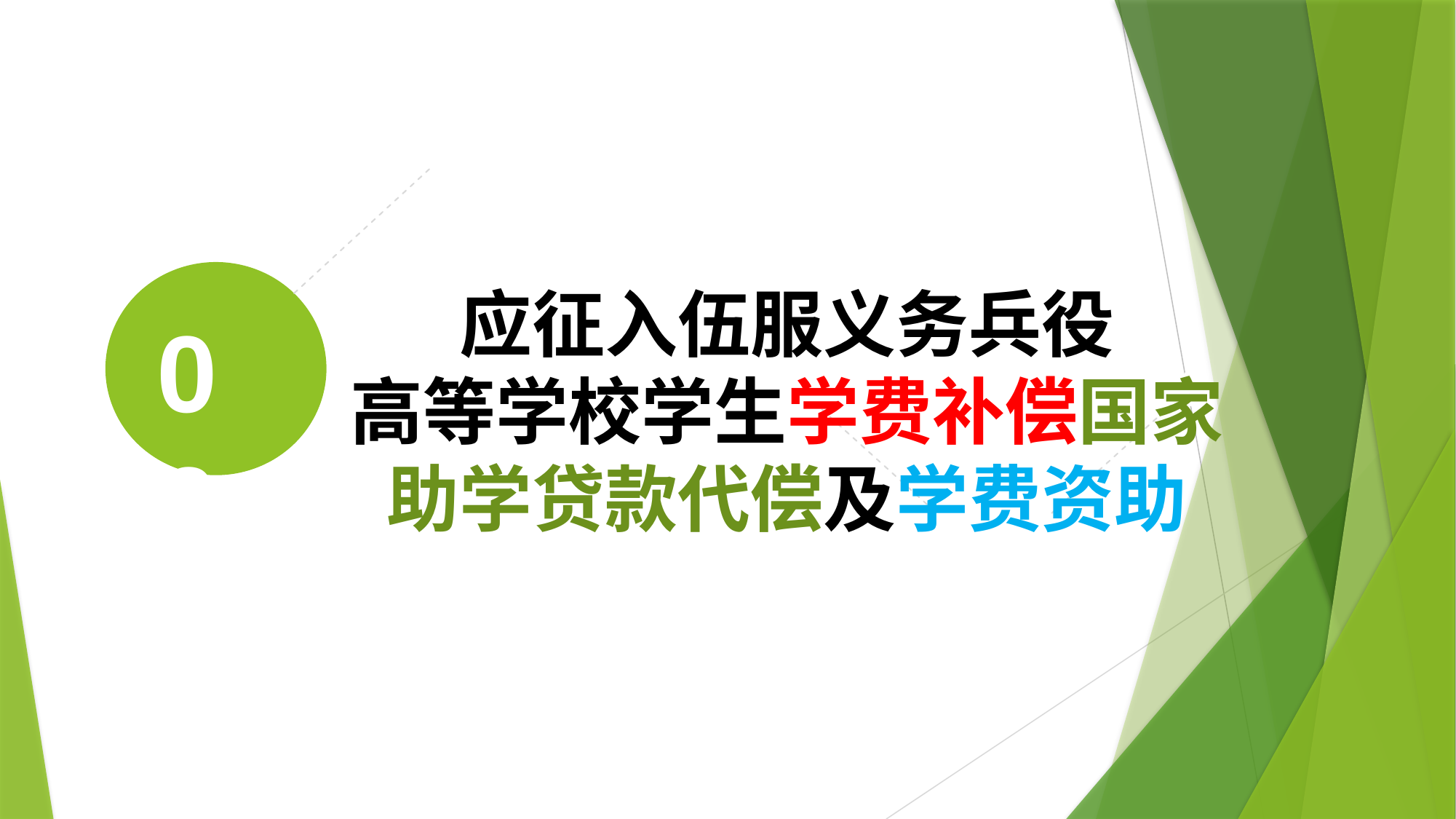

应征入伍服义务兵役
高等学校学生学费补偿国家助学贷款代偿及学费资助
06
0